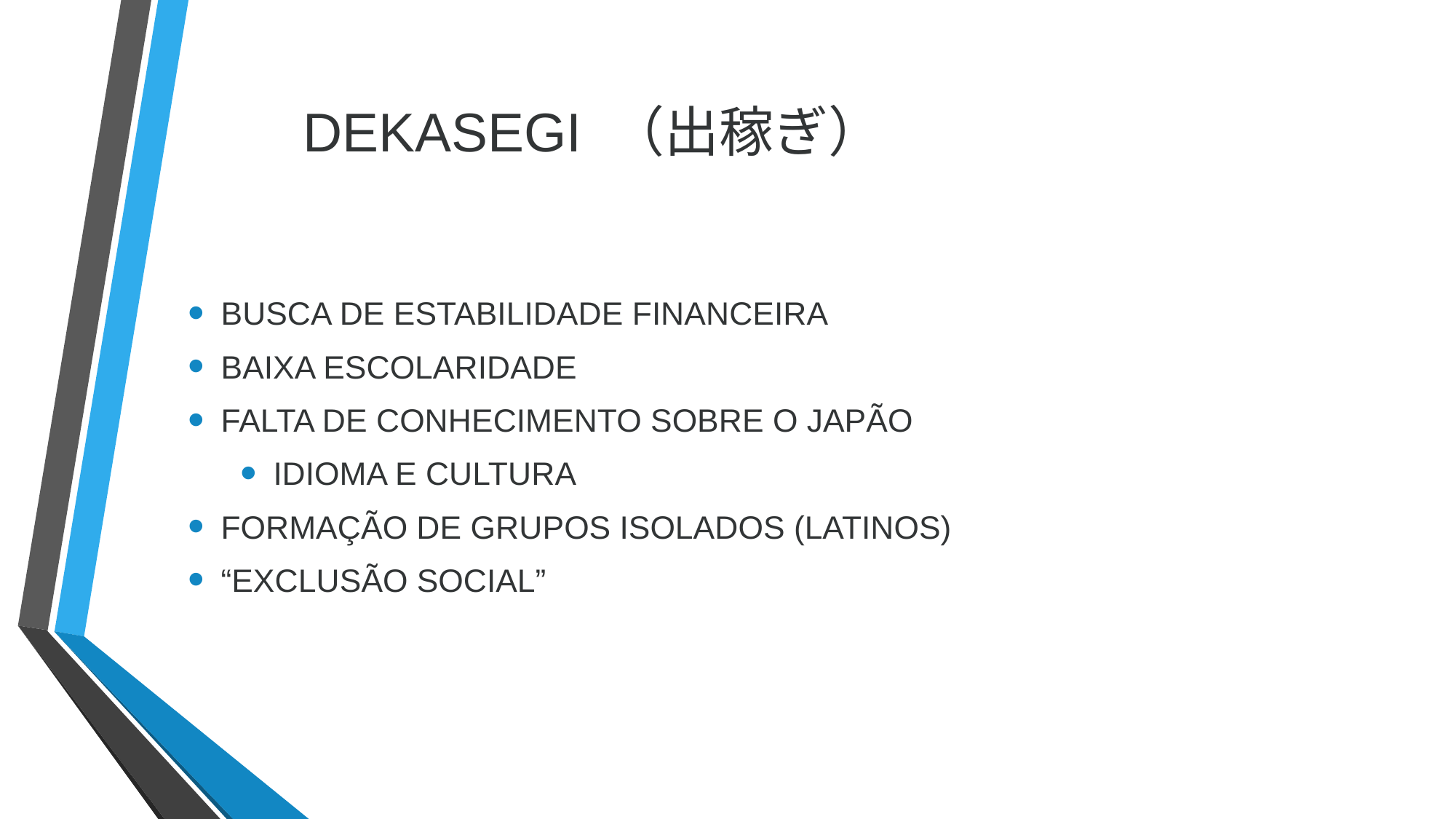

# DEKASEGI （出稼ぎ）

BUSCA DE ESTABILIDADE FINANCEIRA
BAIXA ESCOLARIDADE
FALTA DE CONHECIMENTO SOBRE O JAPÃO
IDIOMA E CULTURA
FORMAÇÃO DE GRUPOS ISOLADOS (LATINOS)
“EXCLUSÃO SOCIAL”